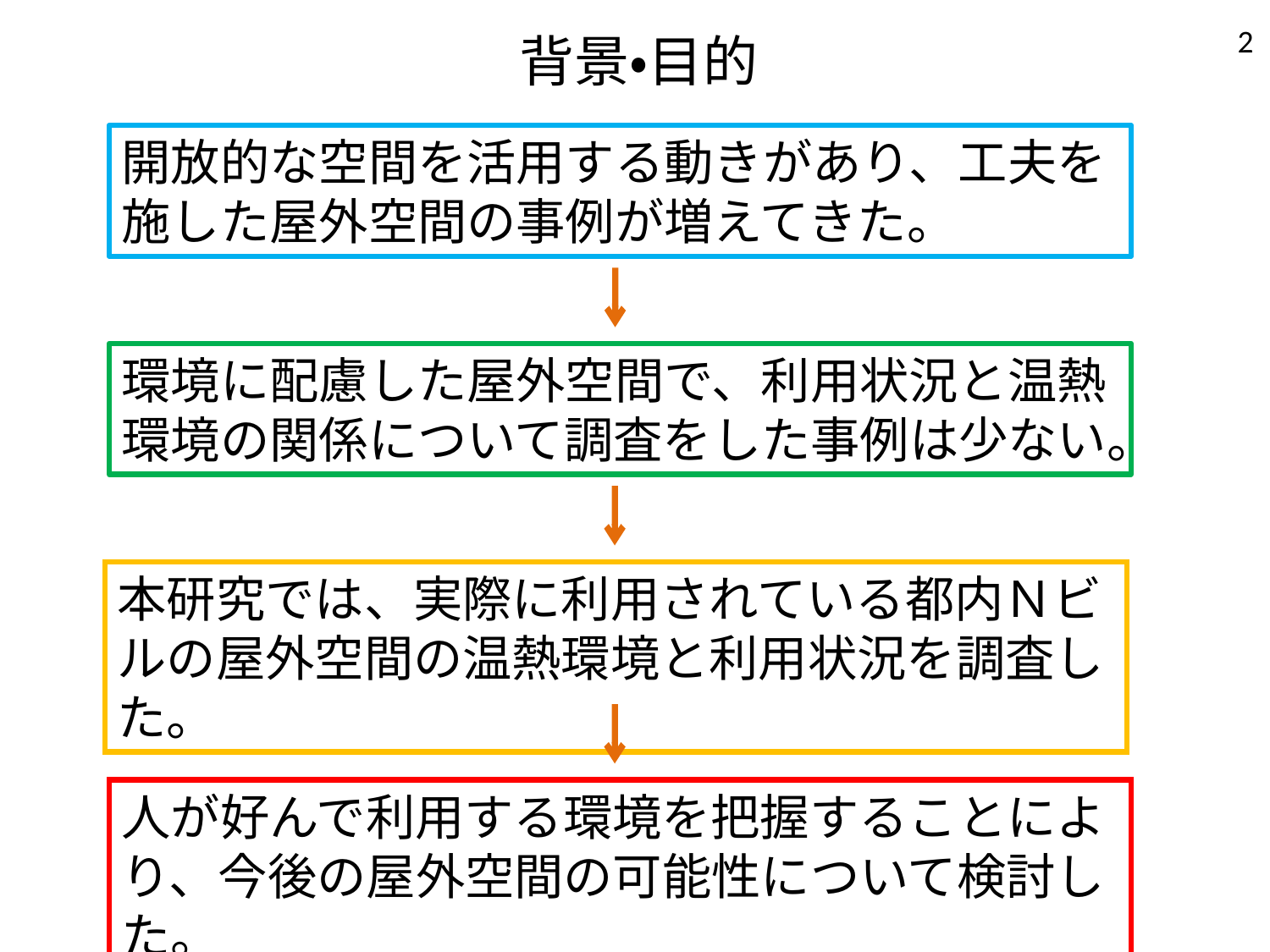

2
# 背景・目的
開放的な空間を活用する動きがあり、工夫を施した屋外空間の事例が増えてきた。
環境に配慮した屋外空間で、利用状況と温熱環境の関係について調査をした事例は少ない。
本研究では、実際に利用されている都内Ｎビルの屋外空間の温熱環境と利用状況を調査した。
人が好んで利用する環境を把握することにより、今後の屋外空間の可能性について検討した。